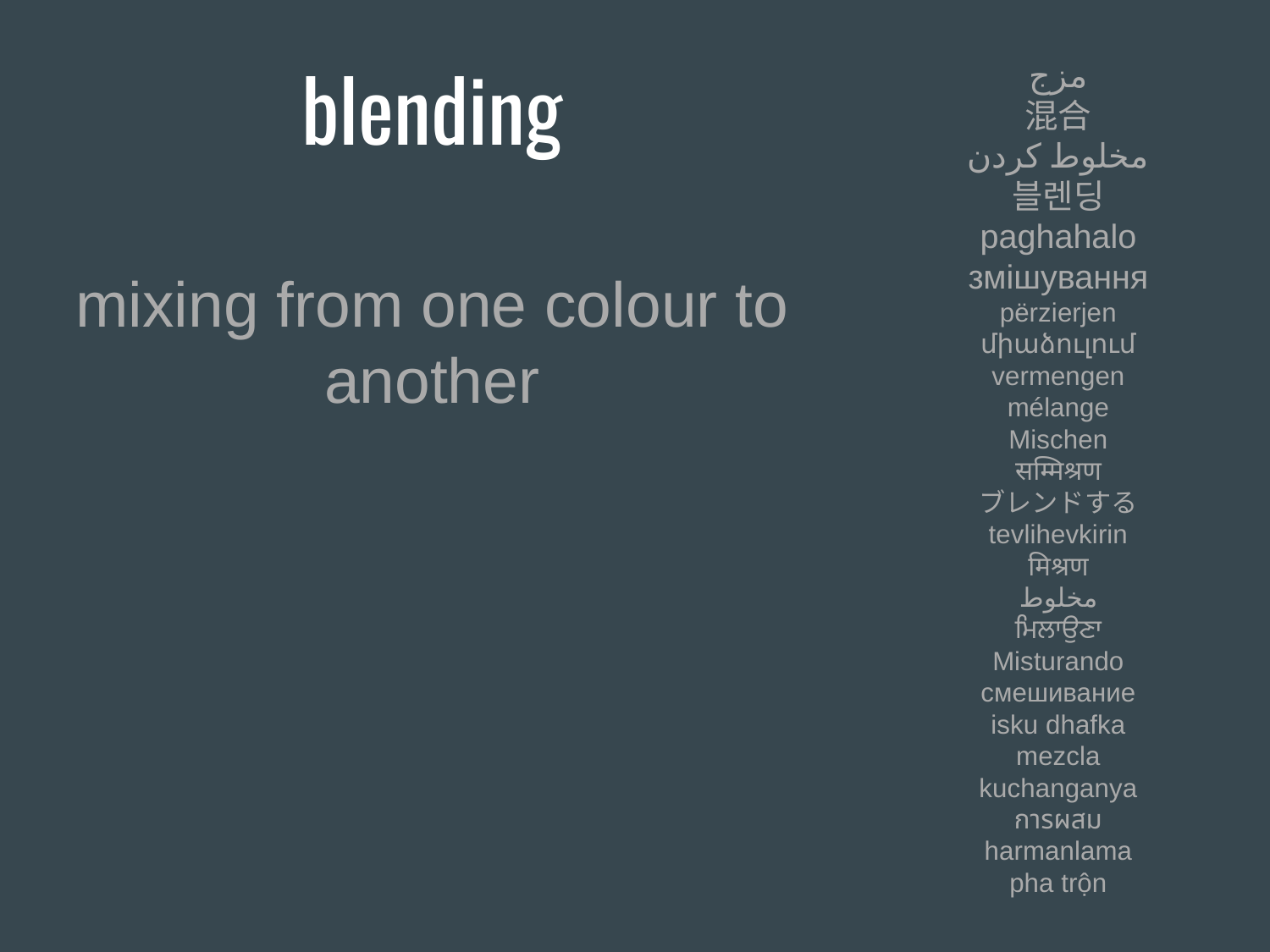

blending

mixing from one colour to another
مزج
混合
مخلوط کردن
블렌딩
paghahalo
змішування
përzierjen
միաձուլում
vermengen
mélange
Mischen
सम्मिश्रण
ブレンドする
tevlihevkirin
मिश्रण
مخلوط
ਮਿਲਾਉਣਾ
Misturando
смешивание
isku dhafka
mezcla
kuchanganya
การผสม
harmanlama
pha trộn